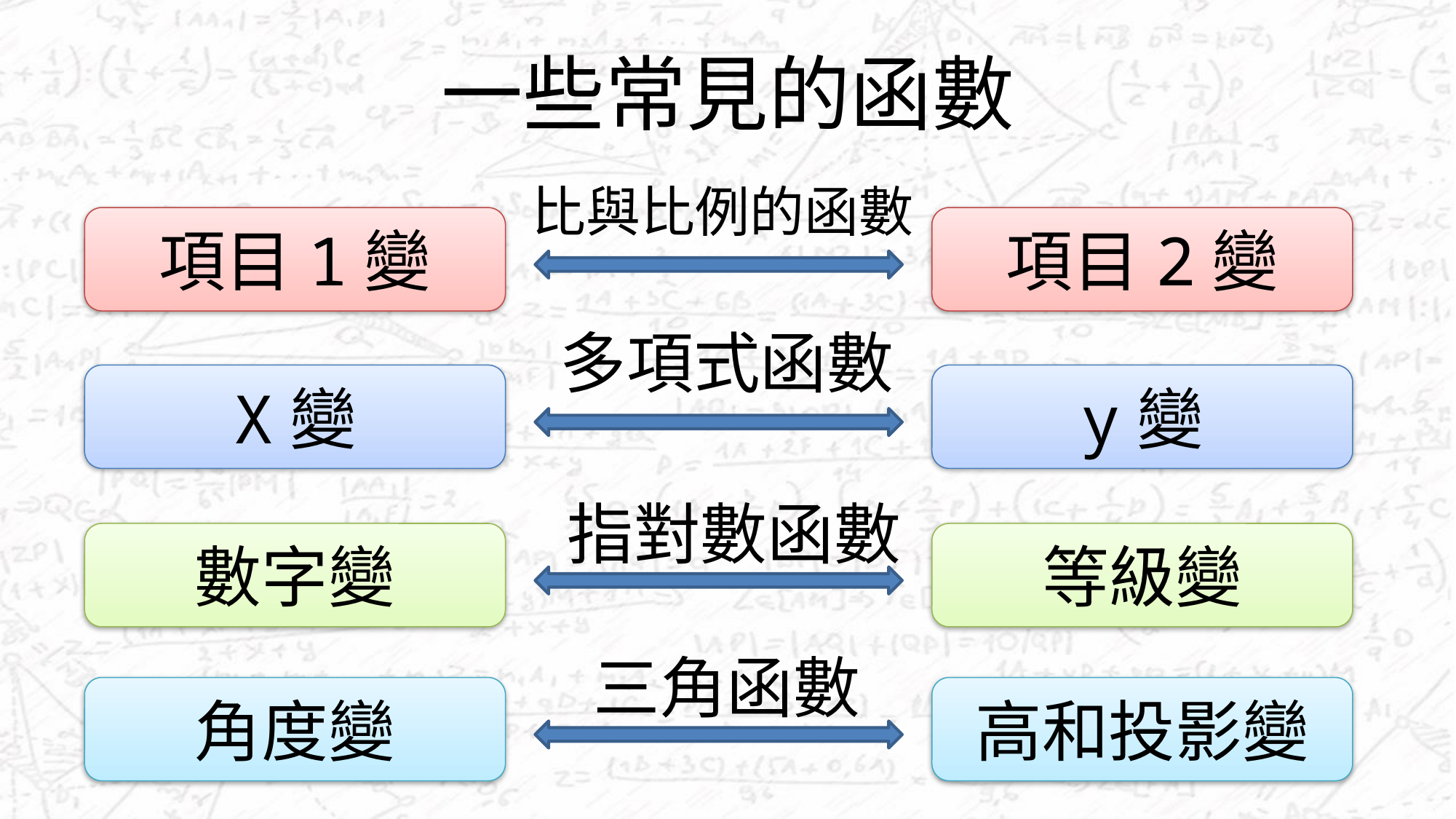

# 一些常見的函數
比與比例的函數
項目1變
項目2變

多項式函數
X變
y變

指對數函數
數字變
等級變

三角函數
角度變
高和投影變